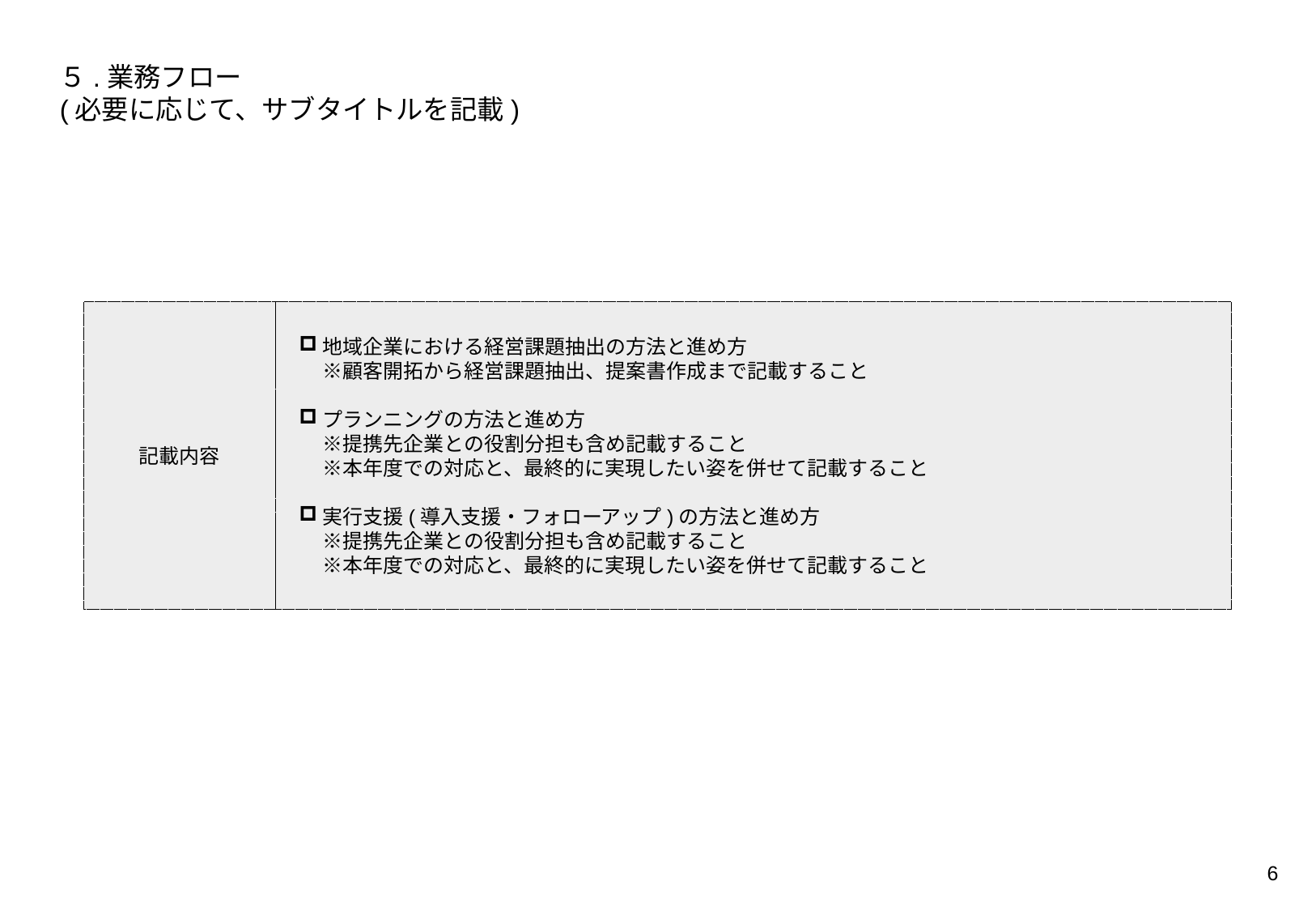

５.業務フロー
(必要に応じて、サブタイトルを記載)
記載内容
地域企業における経営課題抽出の方法と進め方
※顧客開拓から経営課題抽出、提案書作成まで記載すること

プランニングの方法と進め方
※提携先企業との役割分担も含め記載すること
※本年度での対応と、最終的に実現したい姿を併せて記載すること

実行支援(導入支援・フォローアップ)の方法と進め方
※提携先企業との役割分担も含め記載すること
※本年度での対応と、最終的に実現したい姿を併せて記載すること
6